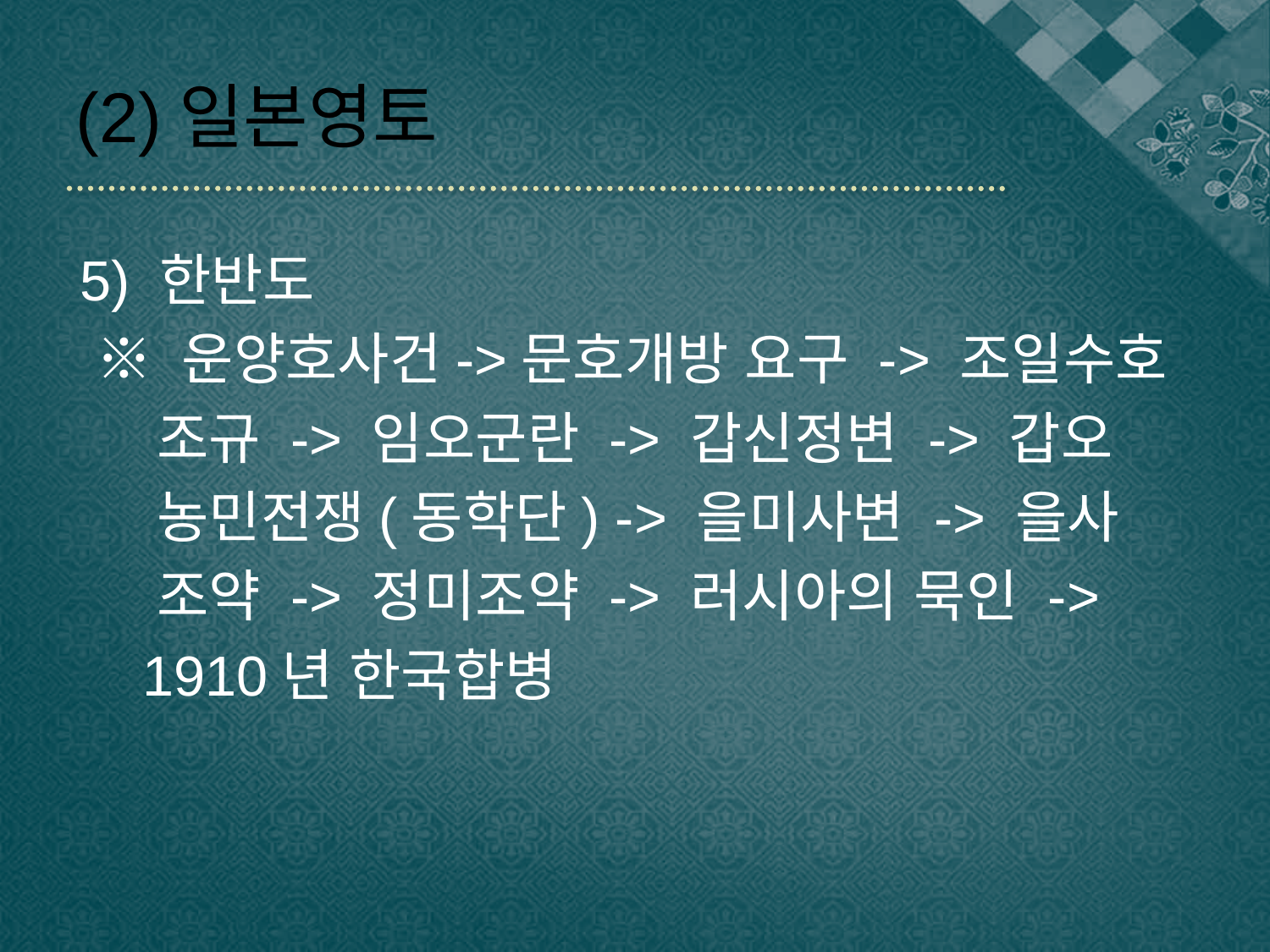

# (2)일본영토
5) 한반도
 ※ 운양호사건->문호개방 요구 -> 조일수호
    조규 -> 임오군란 -> 갑신정변 -> 갑오
    농민전쟁(동학단) -> 을미사변 -> 을사
    조약 -> 정미조약 -> 러시아의 묵인 ->
    1910년 한국합병